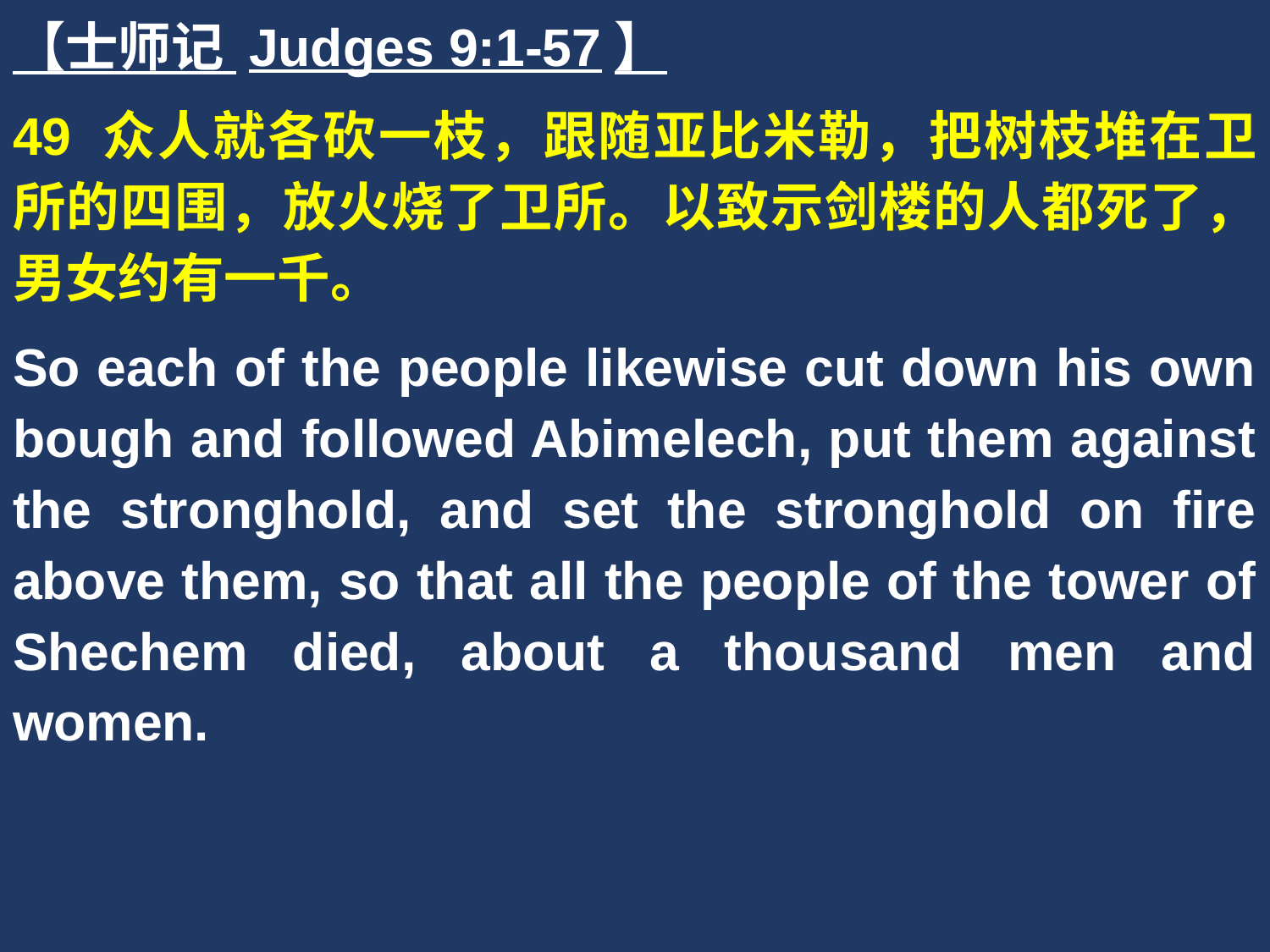

【士师记 Judges 9:1-57】
49 众人就各砍一枝，跟随亚比米勒，把树枝堆在卫所的四围，放火烧了卫所。以致示剑楼的人都死了，男女约有一千。
So each of the people likewise cut down his own bough and followed Abimelech, put them against the stronghold, and set the stronghold on fire above them, so that all the people of the tower of Shechem died, about a thousand men and women.